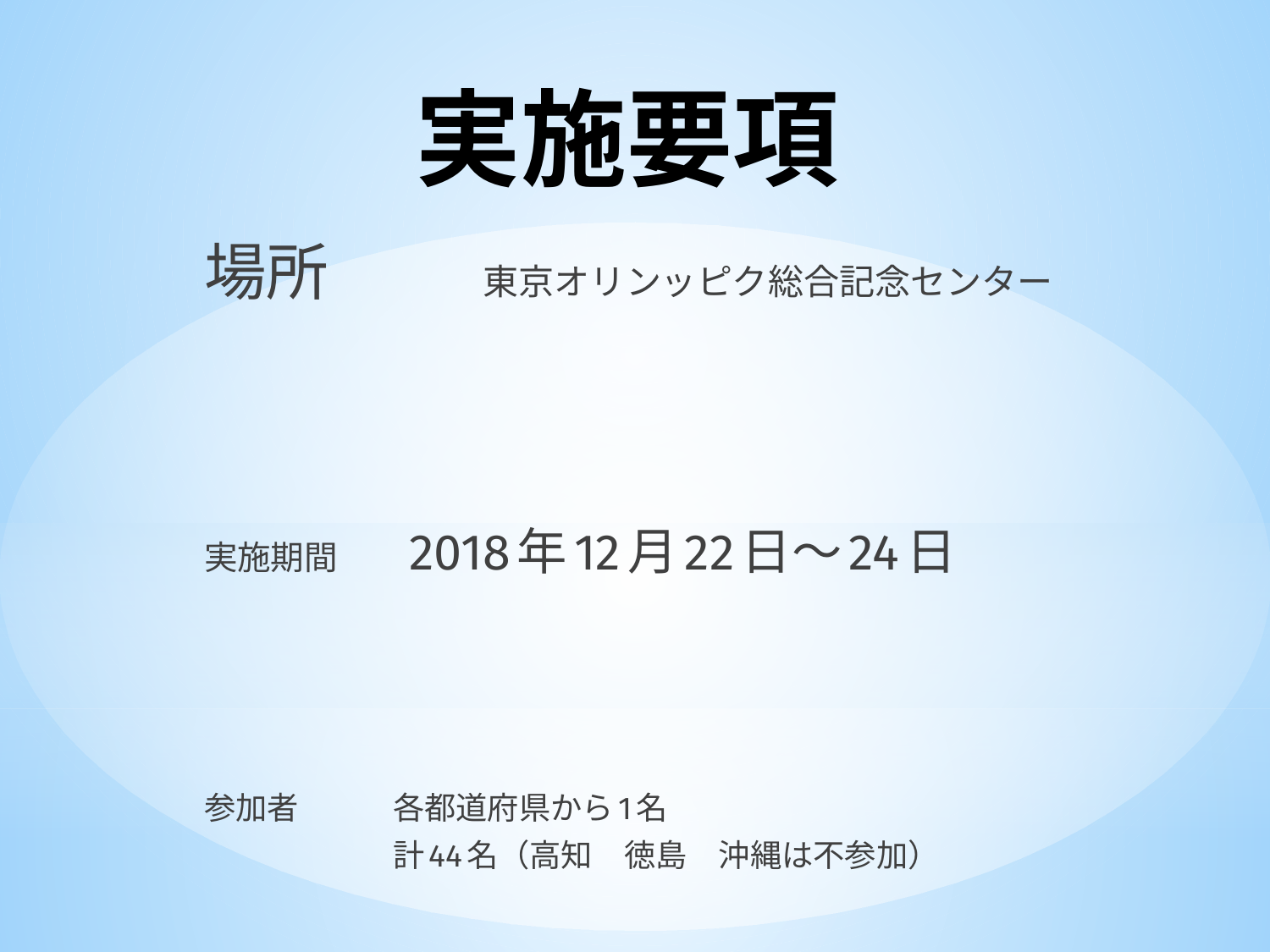

# 実施要項
場所　　　　東京オリンッピク総合記念センター

実施期間　　2018年12月22日～24日

参加者　　　各都道府県から1名
　　　　　　計44名（高知　徳島　沖縄は不参加）